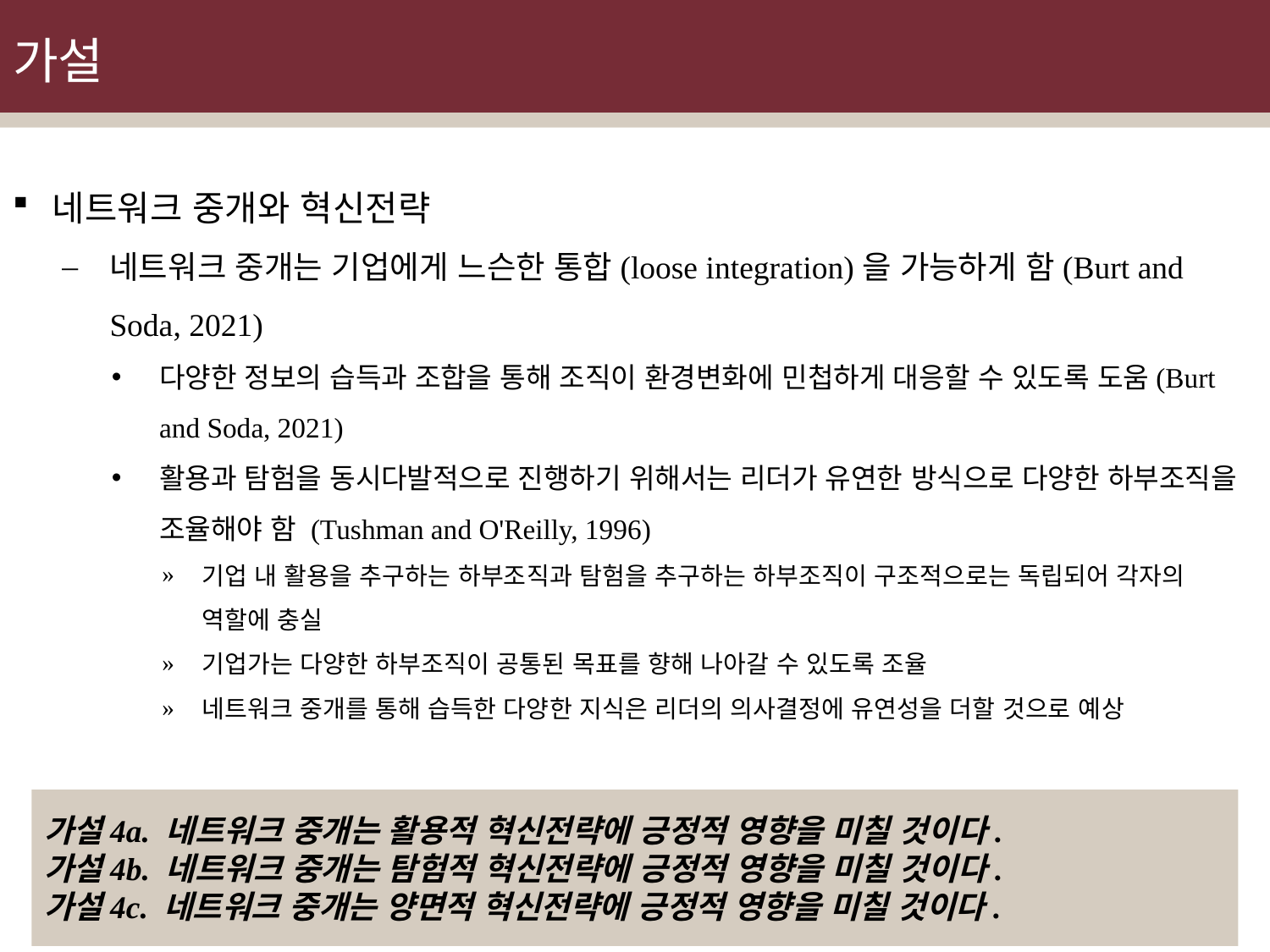

# 가설

네트워크 중개와 혁신전략
네트워크 중개는 기업에게 느슨한 통합(loose integration)을 가능하게 함(Burt and Soda, 2021)
다양한 정보의 습득과 조합을 통해 조직이 환경변화에 민첩하게 대응할 수 있도록 도움(Burt and Soda, 2021)
활용과 탐험을 동시다발적으로 진행하기 위해서는 리더가 유연한 방식으로 다양한 하부조직을 조율해야 함 (Tushman and O'Reilly, 1996)
기업 내 활용을 추구하는 하부조직과 탐험을 추구하는 하부조직이 구조적으로는 독립되어 각자의 역할에 충실
기업가는 다양한 하부조직이 공통된 목표를 향해 나아갈 수 있도록 조율
네트워크 중개를 통해 습득한 다양한 지식은 리더의 의사결정에 유연성을 더할 것으로 예상
가설4a. 네트워크 중개는 활용적 혁신전략에 긍정적 영향을 미칠 것이다.
가설4b. 네트워크 중개는 탐험적 혁신전략에 긍정적 영향을 미칠 것이다.
가설4c. 네트워크 중개는 양면적 혁신전략에 긍정적 영향을 미칠 것이다.